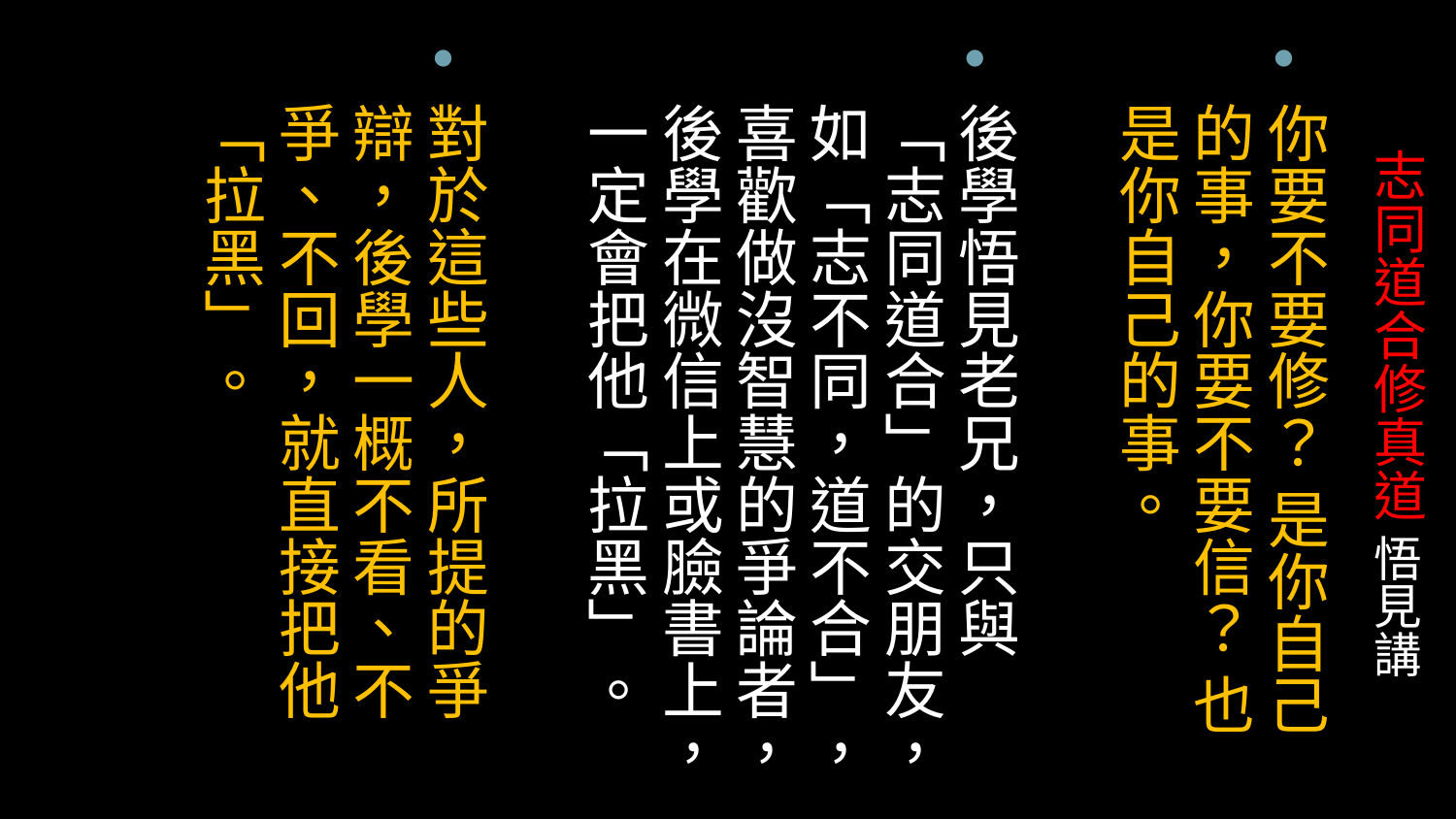

你要不要修？ 是你自己的事，你要不要信？ 也是你自己的事。
後學悟見老兄，只與「志同道合」的交朋友，如「志不同，道不合」，喜歡做沒智慧的爭論者，後學在微信上或臉書上，一定會把他「拉黑」。
對於這些人，所提的爭辯，後學一概不看、不爭、不回，就直接把他「拉黑」。

# 志同道合修真道 悟見講